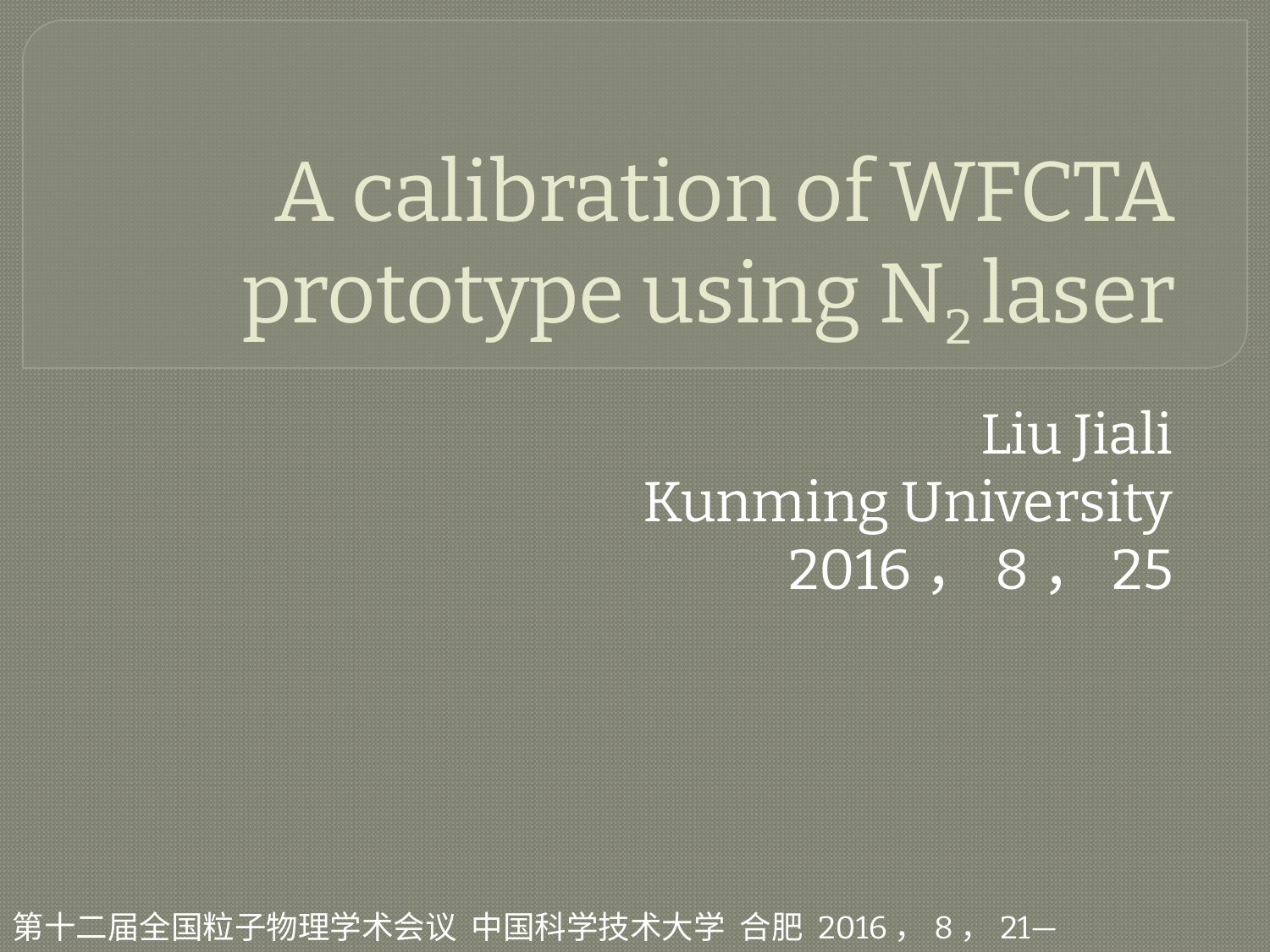

# A calibration of WFCTA prototype using N2 laser
Liu Jiali
Kunming University
2016，8，25
第十二届全国粒子物理学术会议  中国科学技术大学  合肥 2016，8，21—2016，8，26